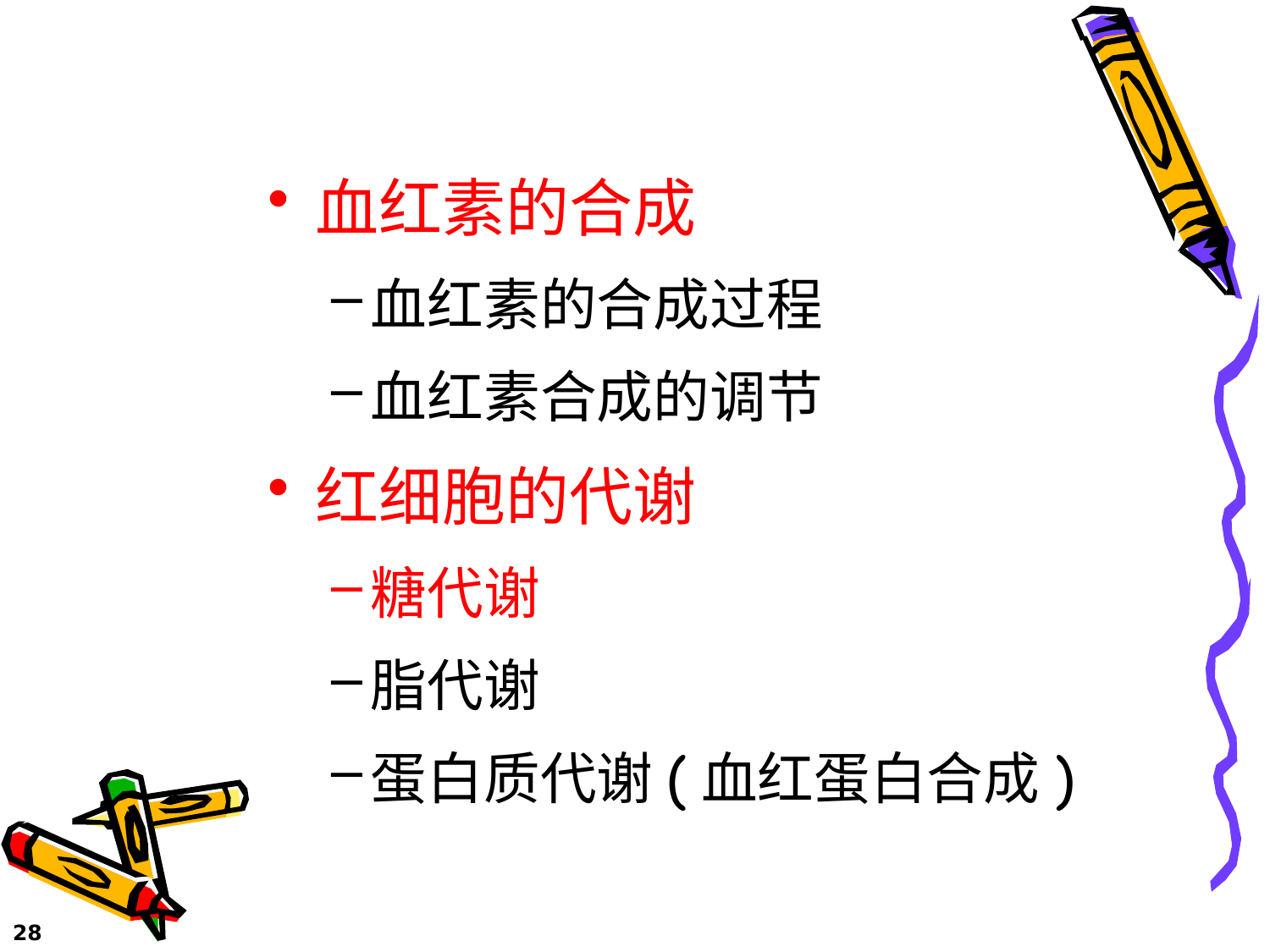

血红素的合成
血红素的合成过程
血红素合成的调节
红细胞的代谢
糖代谢
脂代谢
蛋白质代谢(血红蛋白合成)
28